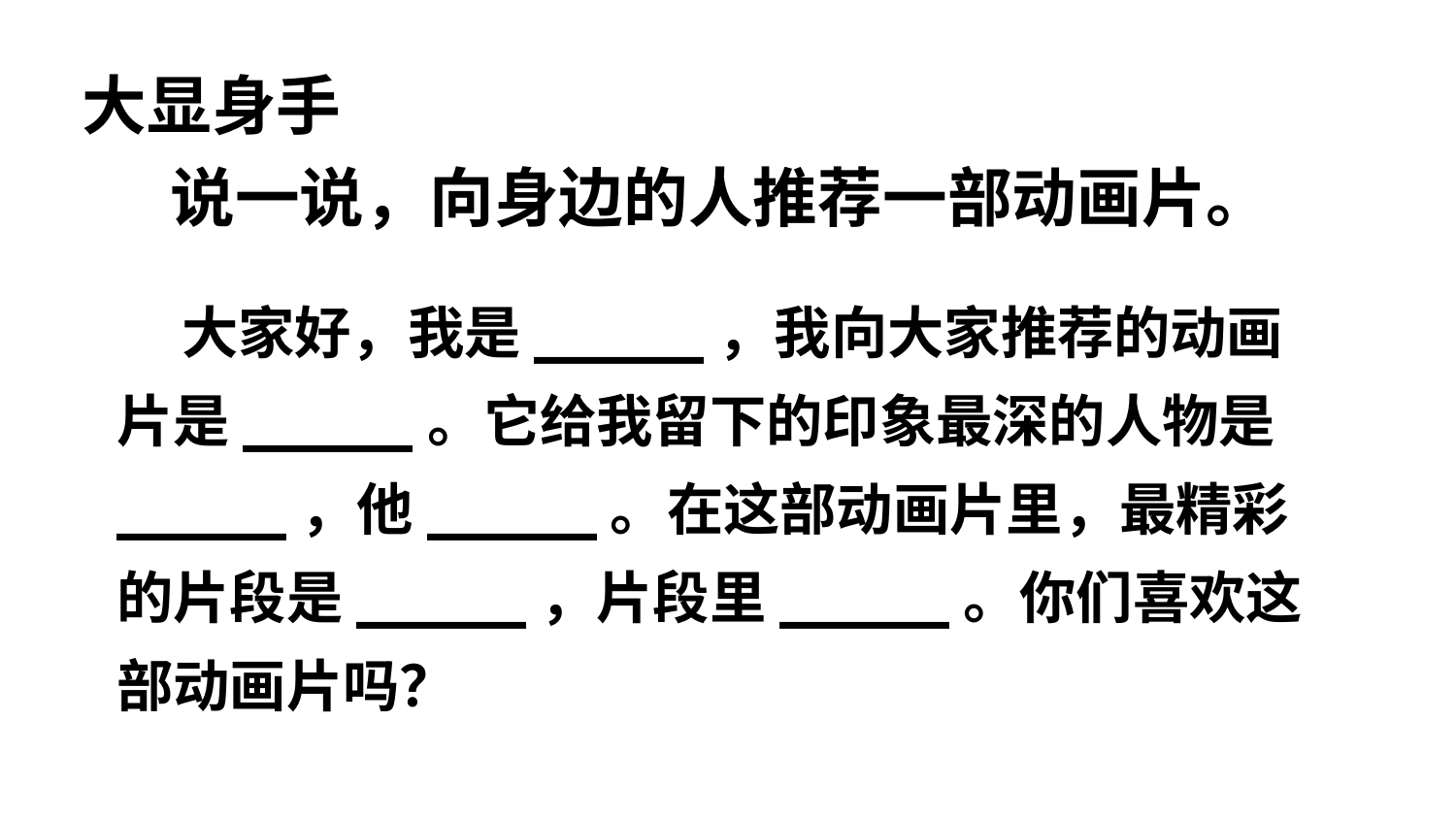

大显身手
说一说，向身边的人推荐一部动画片。
    大家好，我是_____，我向大家推荐的动画片是_____。它给我留下的印象最深的人物是_____，他_____。在这部动画片里，最精彩的片段是_____，片段里_____。你们喜欢这部动画片吗？